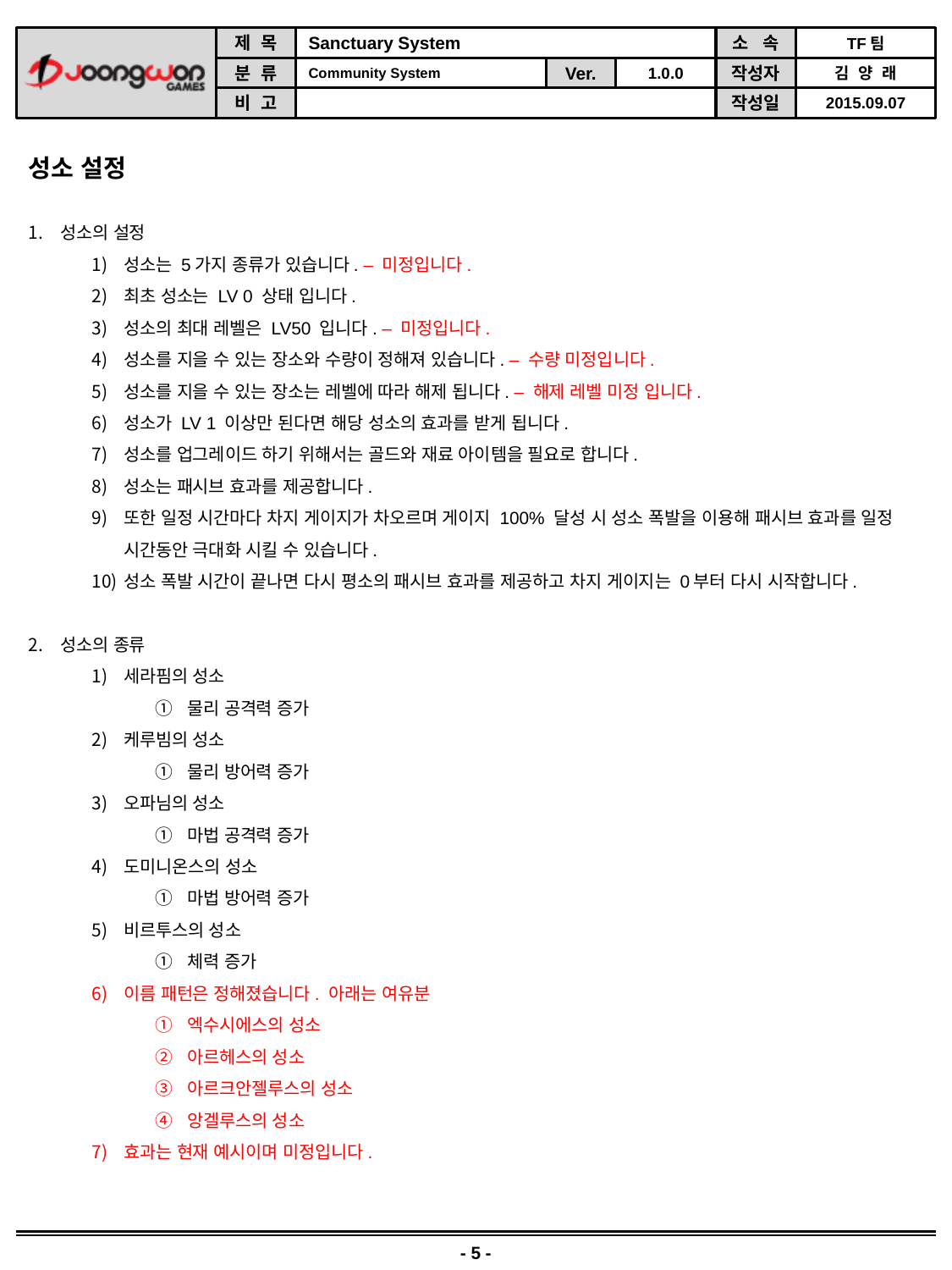

성소 설정
성소의 설정
성소는 5가지 종류가 있습니다. – 미정입니다.
최초 성소는 LV 0 상태 입니다.
성소의 최대 레벨은 LV50 입니다. – 미정입니다.
성소를 지을 수 있는 장소와 수량이 정해져 있습니다. – 수량 미정입니다.
성소를 지을 수 있는 장소는 레벨에 따라 해제 됩니다. – 해제 레벨 미정 입니다.
성소가 LV 1 이상만 된다면 해당 성소의 효과를 받게 됩니다.
성소를 업그레이드 하기 위해서는 골드와 재료 아이템을 필요로 합니다.
성소는 패시브 효과를 제공합니다.
또한 일정 시간마다 차지 게이지가 차오르며 게이지 100% 달성 시 성소 폭발을 이용해 패시브 효과를 일정 시간동안 극대화 시킬 수 있습니다.
성소 폭발 시간이 끝나면 다시 평소의 패시브 효과를 제공하고 차지 게이지는 0부터 다시 시작합니다.

성소의 종류
세라핌의 성소
물리 공격력 증가
케루빔의 성소
물리 방어력 증가
오파님의 성소
마법 공격력 증가
도미니온스의 성소
마법 방어력 증가
비르투스의 성소
체력 증가
이름 패턴은 정해졌습니다. 아래는 여유분
엑수시에스의 성소
아르헤스의 성소
아르크안젤루스의 성소
앙겔루스의 성소
효과는 현재 예시이며 미정입니다.
- 5 -